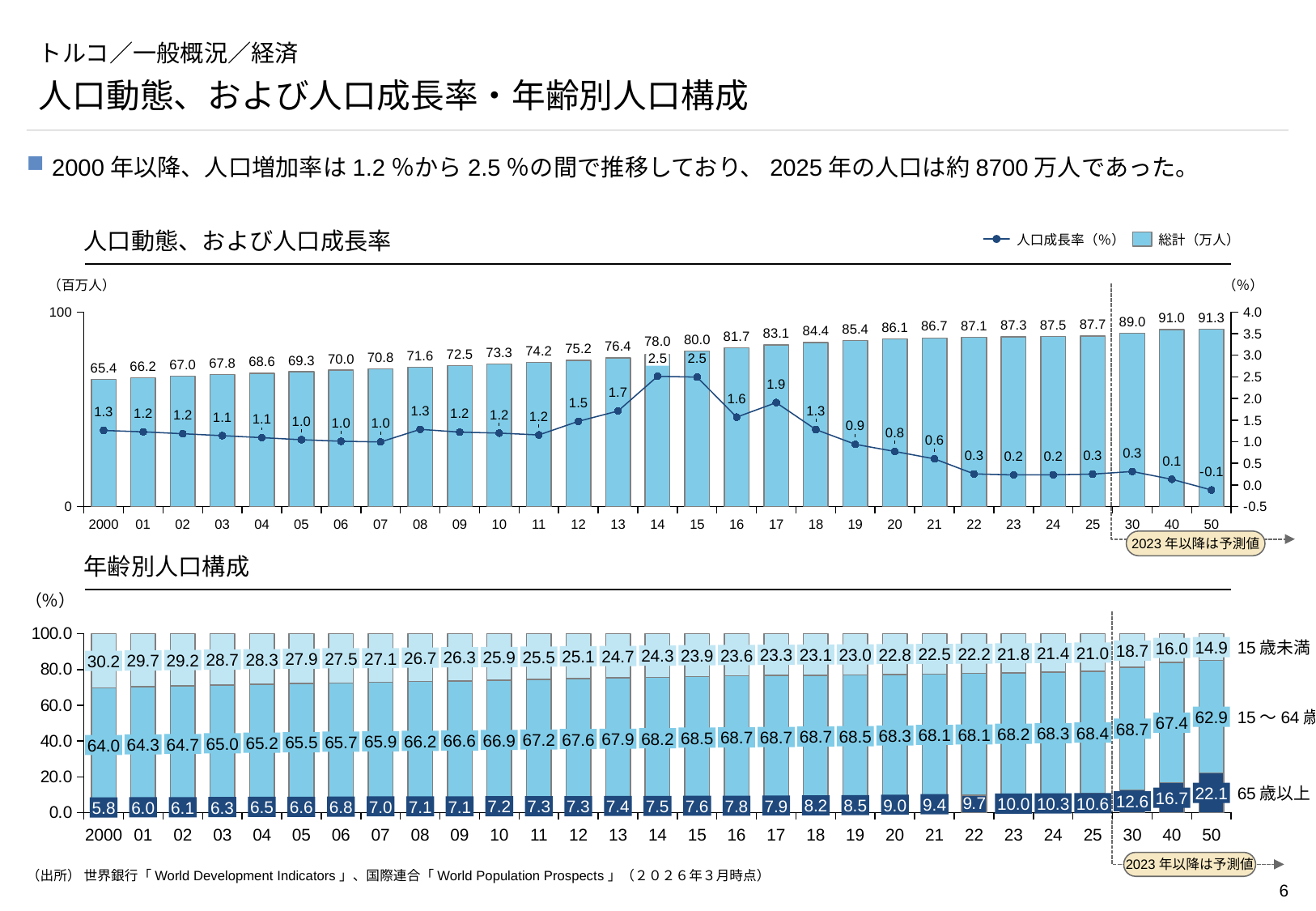

# トルコ／一般概況／経済
人口動態、および人口成長率・年齢別人口構成
2000年以降、人口増加率は1.2％から2.5％の間で推移しており、2025年の人口は約8700万人であった。
人口動態、および人口成長率
人口成長率（％）
総計（万人）

（百万人）
（％）

2023年以降は予測値

### Chart

| Category |  |  |
|---|---|---|
2.5
2000
01
02
03
04
05
06
07
08
09
10
11
12
13
14
15
16
17
18
19
20
21
22
23
24
25
30
40
50
年齢別人口構成
（％）

### Chart

| Category |  |  |  |
|---|---|---|---|
2023年以降は予測値
14.9
15歳未満
16.0
18.7
21.0
21.4
21.8
22.2
22.5
22.8
23.0
23.1
23.3
23.6
23.9
24.3
24.7
25.1
25.5
25.9
26.3
26.7
27.1
27.5
27.9
28.3
28.7
29.2
29.7
30.2
62.9
15～64歳
67.4
68.7
68.4
68.3
68.2
68.1
68.1
68.3
68.5
68.7
68.7
68.7
68.5
68.2
67.9
67.6
67.2
66.9
66.6
66.2
65.9
65.7
65.5
65.2
65.0
64.7
64.3
64.0
22.1
65歳以上
16.7
12.6
10.6
10.3
10.0
9.4
9.0
8.5
8.2
7.9
7.6
7.8
7.4
7.5
7.2
7.3
7.3
7.0
7.1
7.1
6.8
6.5
6.6
6.3
6.0
6.1
5.8
2000
01
02
03
04
05
06
07
08
09
10
11
12
13
14
15
16
17
18
19
20
21
22
23
24
25
30
40
50
（出所） 世界銀行「World Development Indicators」、国際連合「World Population Prospects」（２０２６年３月時点）